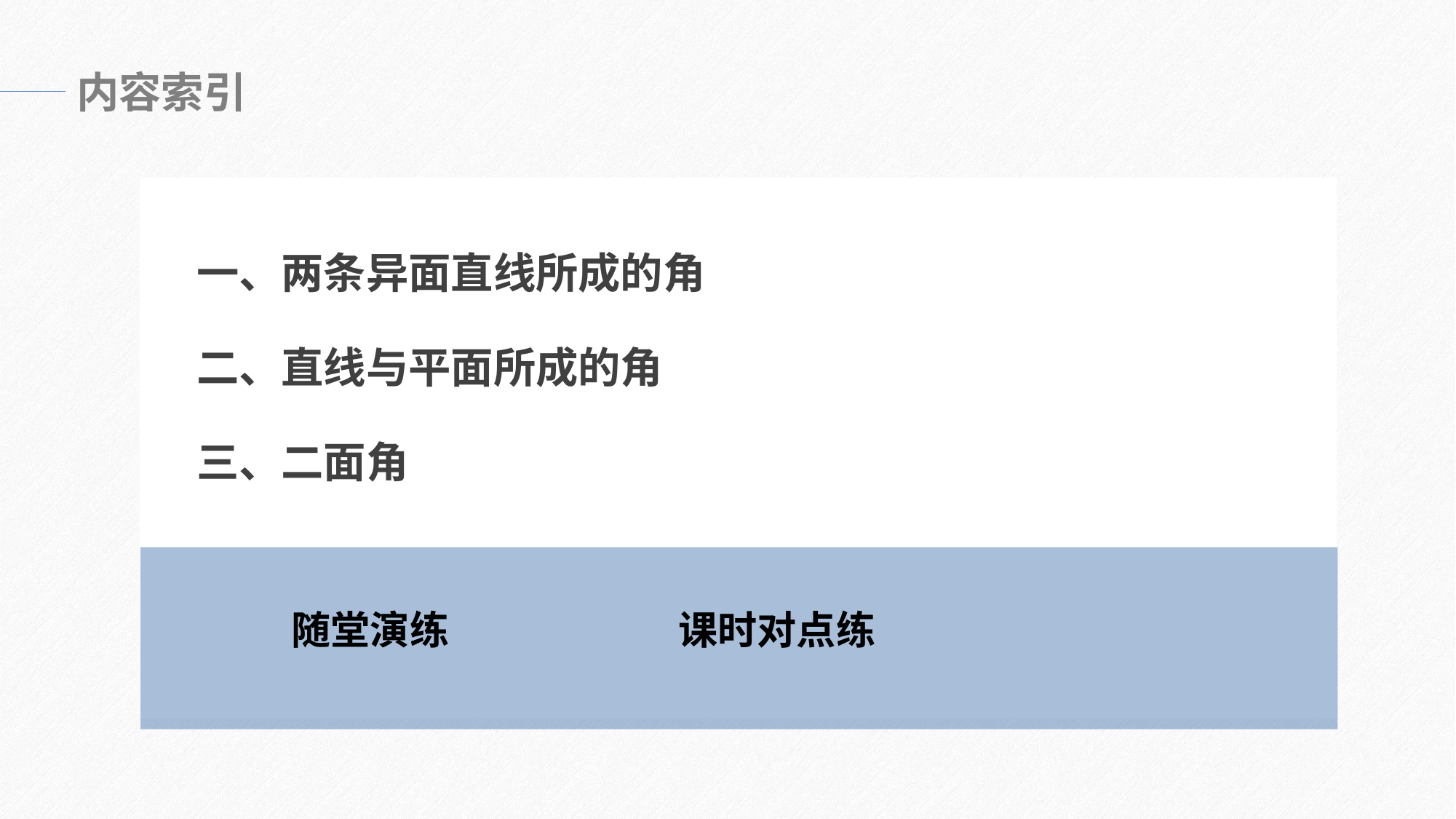

内容索引

一、两条异面直线所成的角
二、直线与平面所成的角
三、二面角

随堂演练
课时对点练